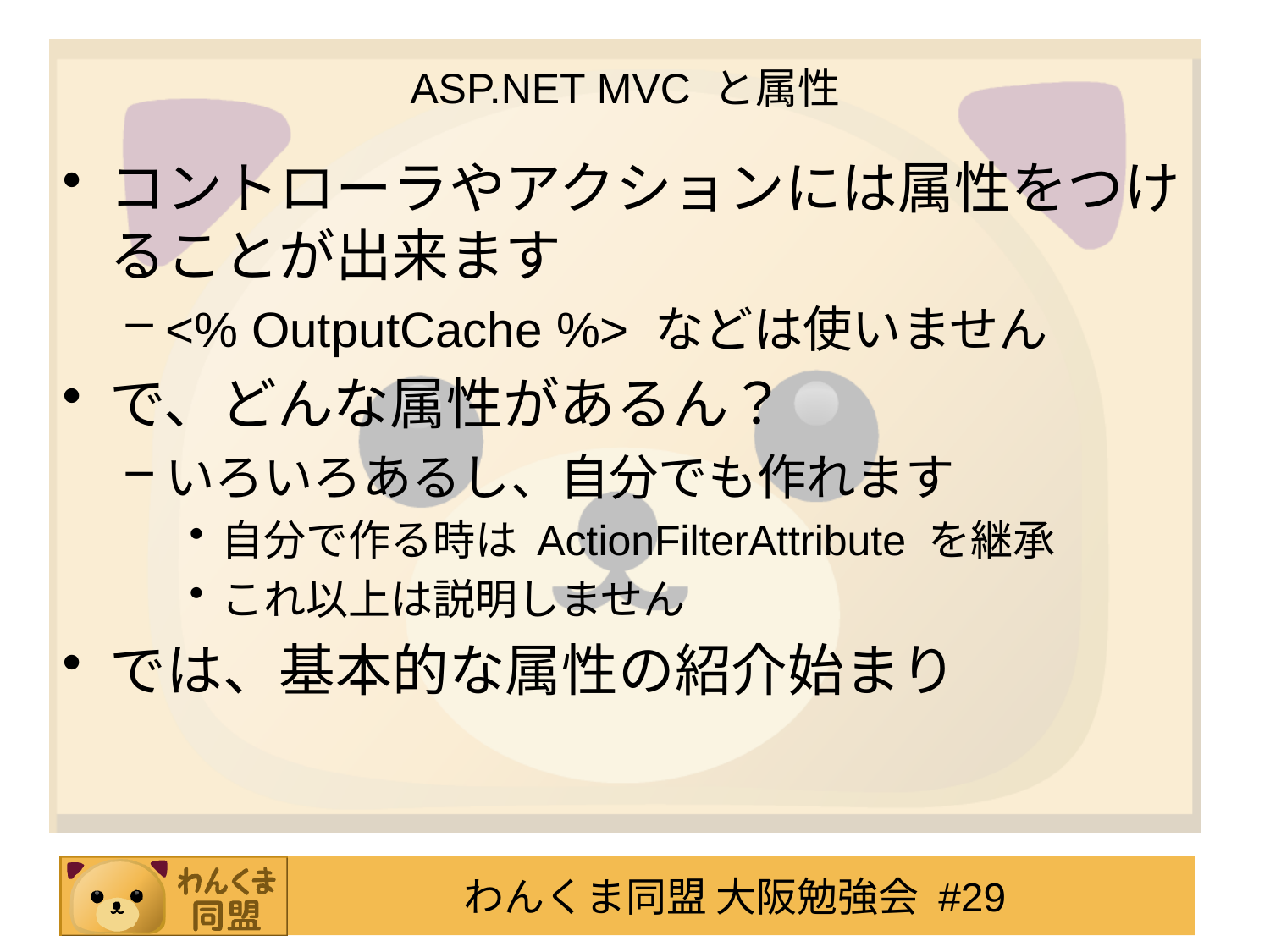

# ASP.NET MVC と属性
コントローラやアクションには属性をつけることが出来ます
<% OutputCache %> などは使いません
で、どんな属性があるん？
いろいろあるし、自分でも作れます
自分で作る時は ActionFilterAttribute を継承
これ以上は説明しません
では、基本的な属性の紹介始まり